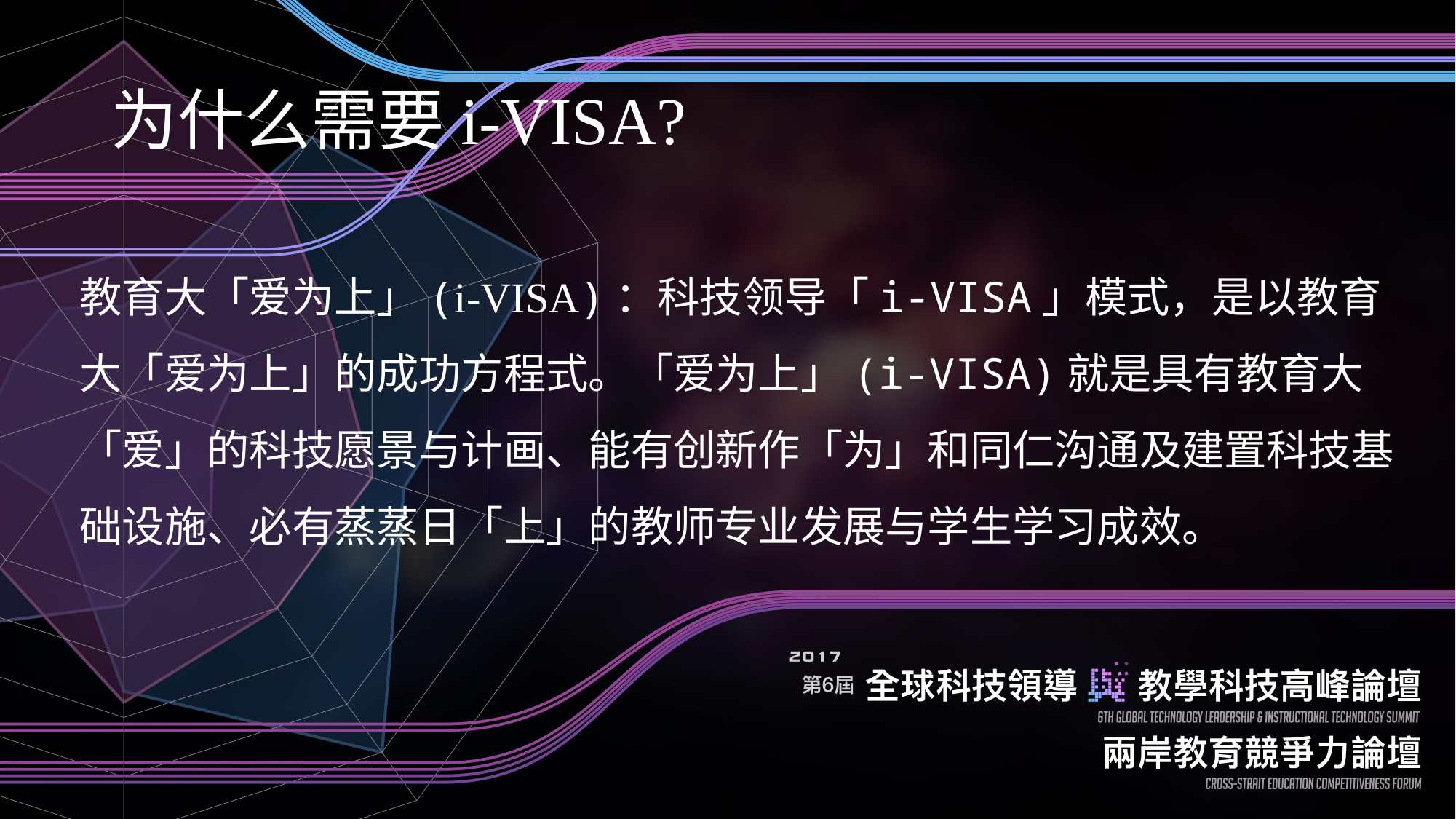

# 为什么需要i-VISA?
教育大「爱为上」(i-VISA)：科技领导「i-VISA」模式，是以教育大「爱为上」的成功方程式。「爱为上」(i-VISA)就是具有教育大「爱」的科技愿景与计画、能有创新作「为」和同仁沟通及建置科技基础设施、必有蒸蒸日「上」的教师专业发展与学生学习成效。